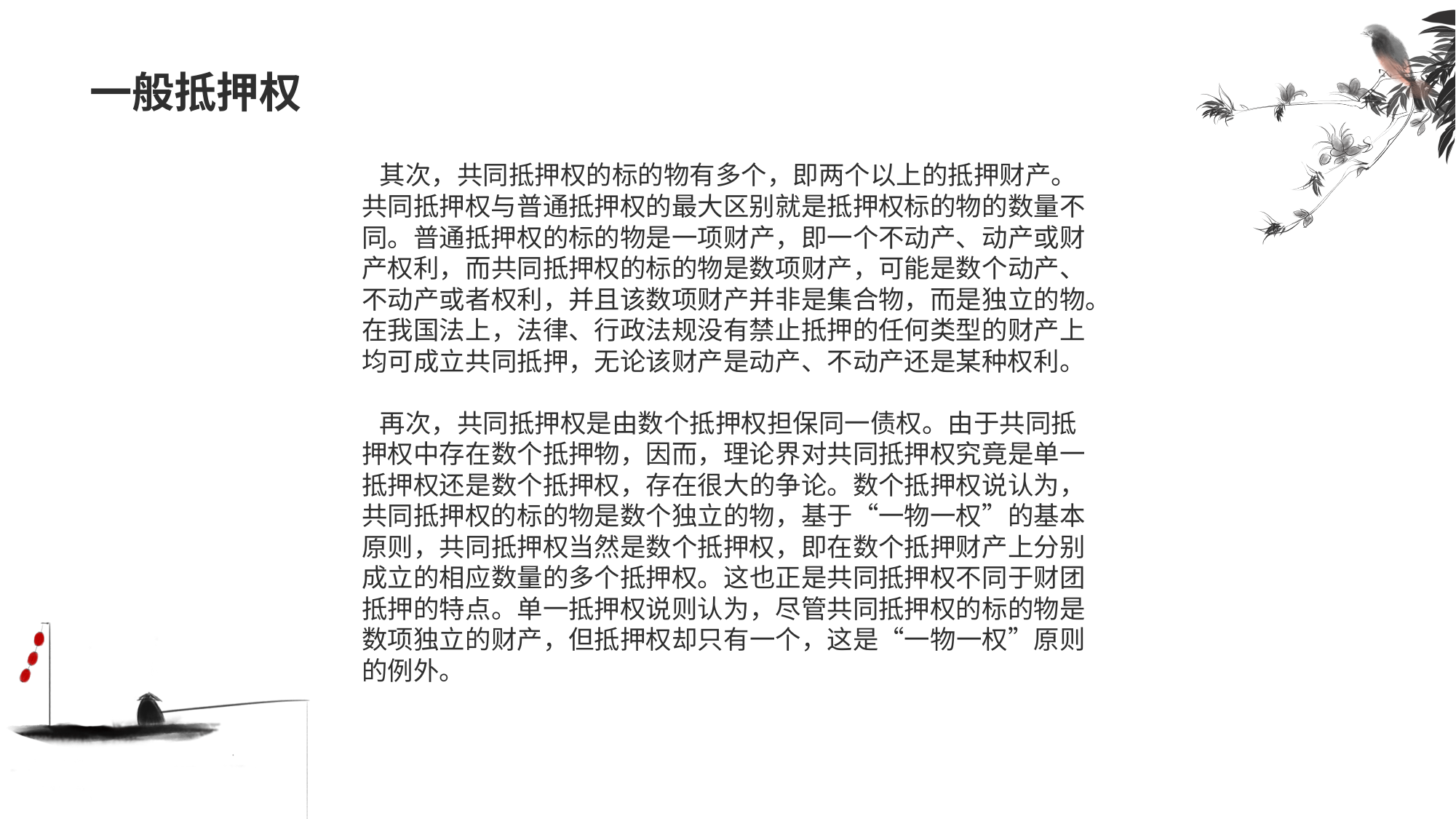

# 一般抵押权

  其次，共同抵押权的标的物有多个，即两个以上的抵押财产。共同抵押权与普通抵押权的最大区别就是抵押权标的物的数量不同。普通抵押权的标的物是一项财产，即一个不动产、动产或财产权利，而共同抵押权的标的物是数项财产，可能是数个动产、不动产或者权利，并且该数项财产并非是集合物，而是独立的物。在我国法上，法律、行政法规没有禁止抵押的任何类型的财产上均可成立共同抵押，无论该财产是动产、不动产还是某种权利。

  再次，共同抵押权是由数个抵押权担保同一债权。由于共同抵押权中存在数个抵押物，因而，理论界对共同抵押权究竟是单一抵押权还是数个抵押权，存在很大的争论。数个抵押权说认为，共同抵押权的标的物是数个独立的物，基于“一物一权”的基本原则，共同抵押权当然是数个抵押权，即在数个抵押财产上分别成立的相应数量的多个抵押权。这也正是共同抵押权不同于财团抵押的特点。单一抵押权说则认为，尽管共同抵押权的标的物是数项独立的财产，但抵押权却只有一个，这是“一物一权”原则的例外。
75